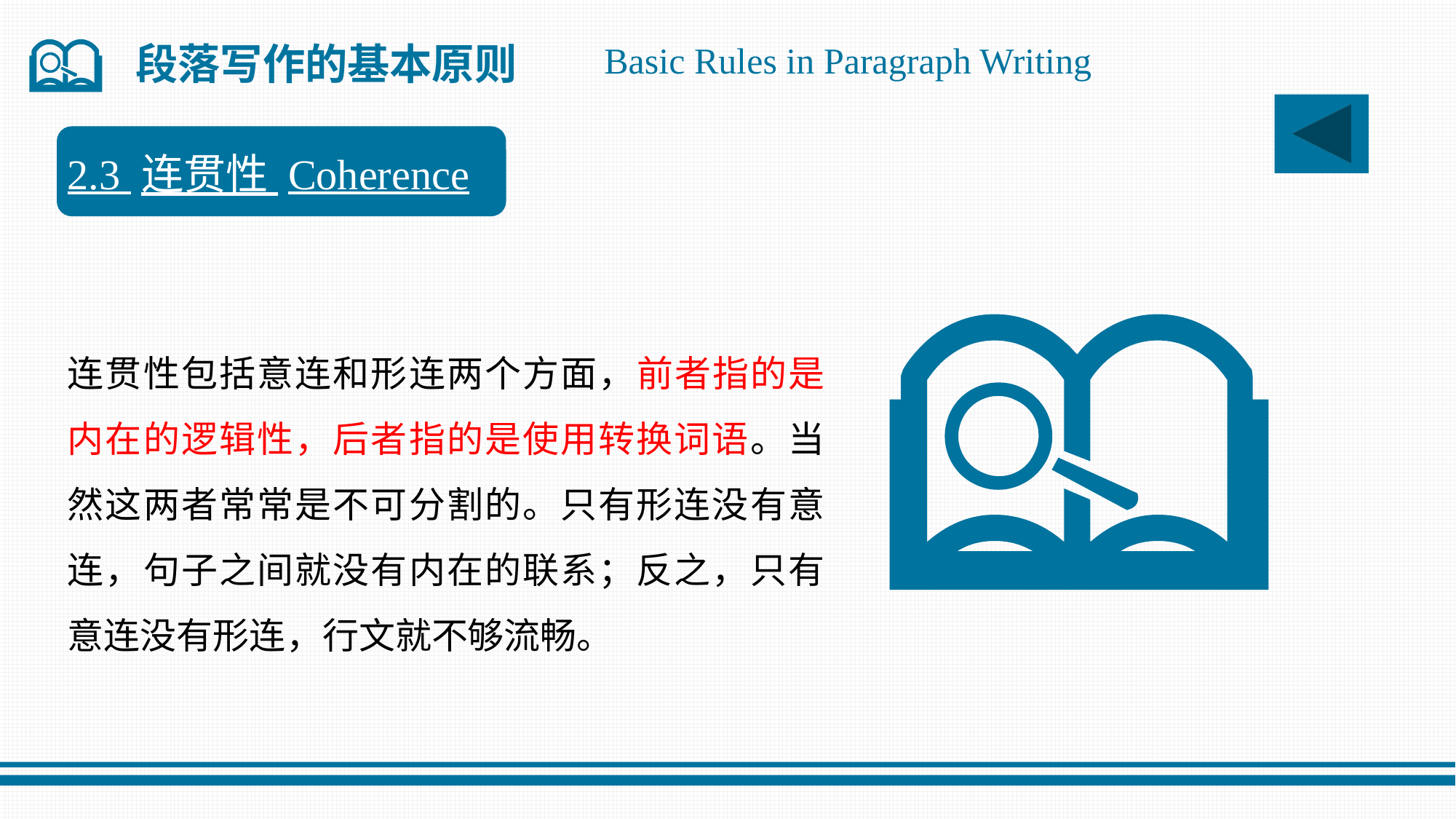

段落写作的基本原则
Basic Rules in Paragraph Writing

2.3 连贯性 Coherence

连贯性包括意连和形连两个方面，前者指的是内在的逻辑性，后者指的是使用转换词语。当然这两者常常是不可分割的。只有形连没有意连，句子之间就没有内在的联系；反之，只有意连没有形连，行文就不够流畅。